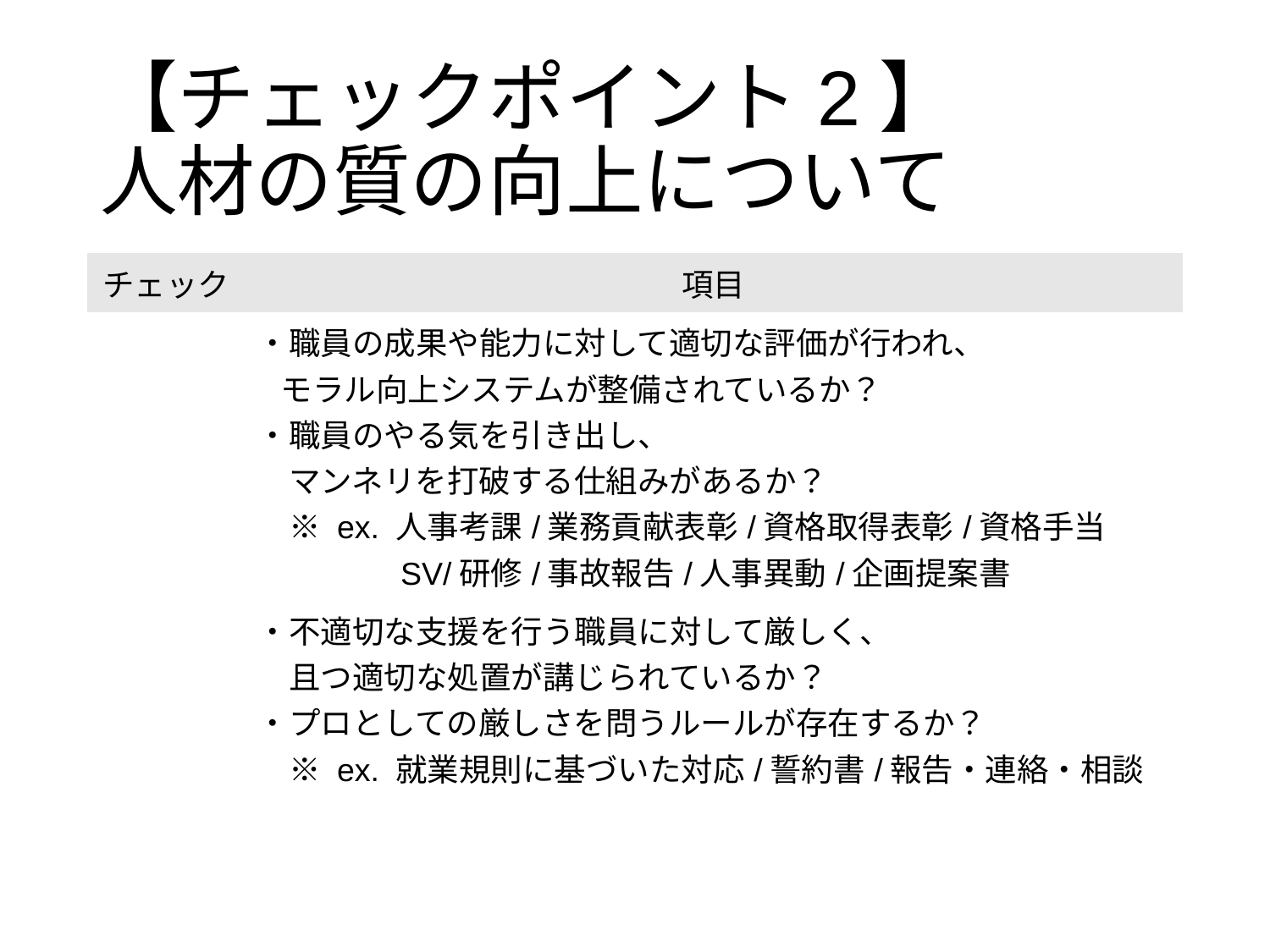

# 【チェックポイント2】 人材の質の向上について
| チェック | 項目 |
| --- | --- |
|  | ・職員の成果や能力に対して適切な評価が行われ、 モラル向上システムが整備されているか？ ・職員のやる気を引き出し、 　マンネリを打破する仕組みがあるか？ 　※ ex. 人事考課/業務貢献表彰/資格取得表彰/資格手当 　　　　 SV/研修/事故報告/人事異動/企画提案書 |
|  | ・不適切な支援を行う職員に対して厳しく、 　且つ適切な処置が講じられているか？ ・プロとしての厳しさを問うルールが存在するか？ 　※ ex. 就業規則に基づいた対応/誓約書/報告・連絡・相談 |